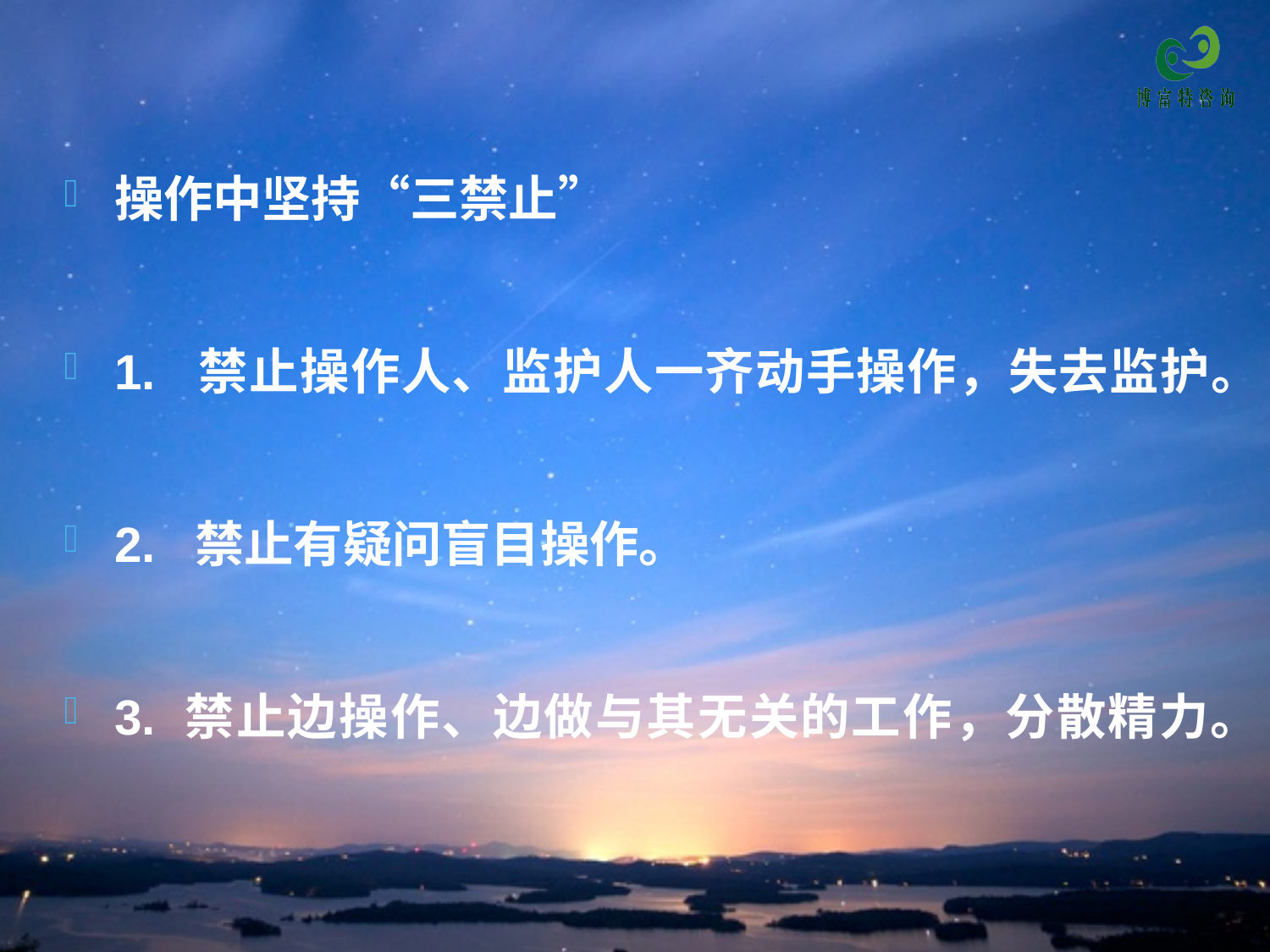

操作中坚持“三禁止”

1.  禁止操作人、监护人一齐动手操作，失去监护。

2.  禁止有疑问盲目操作。

3. 禁止边操作、边做与其无关的工作，分散精力。